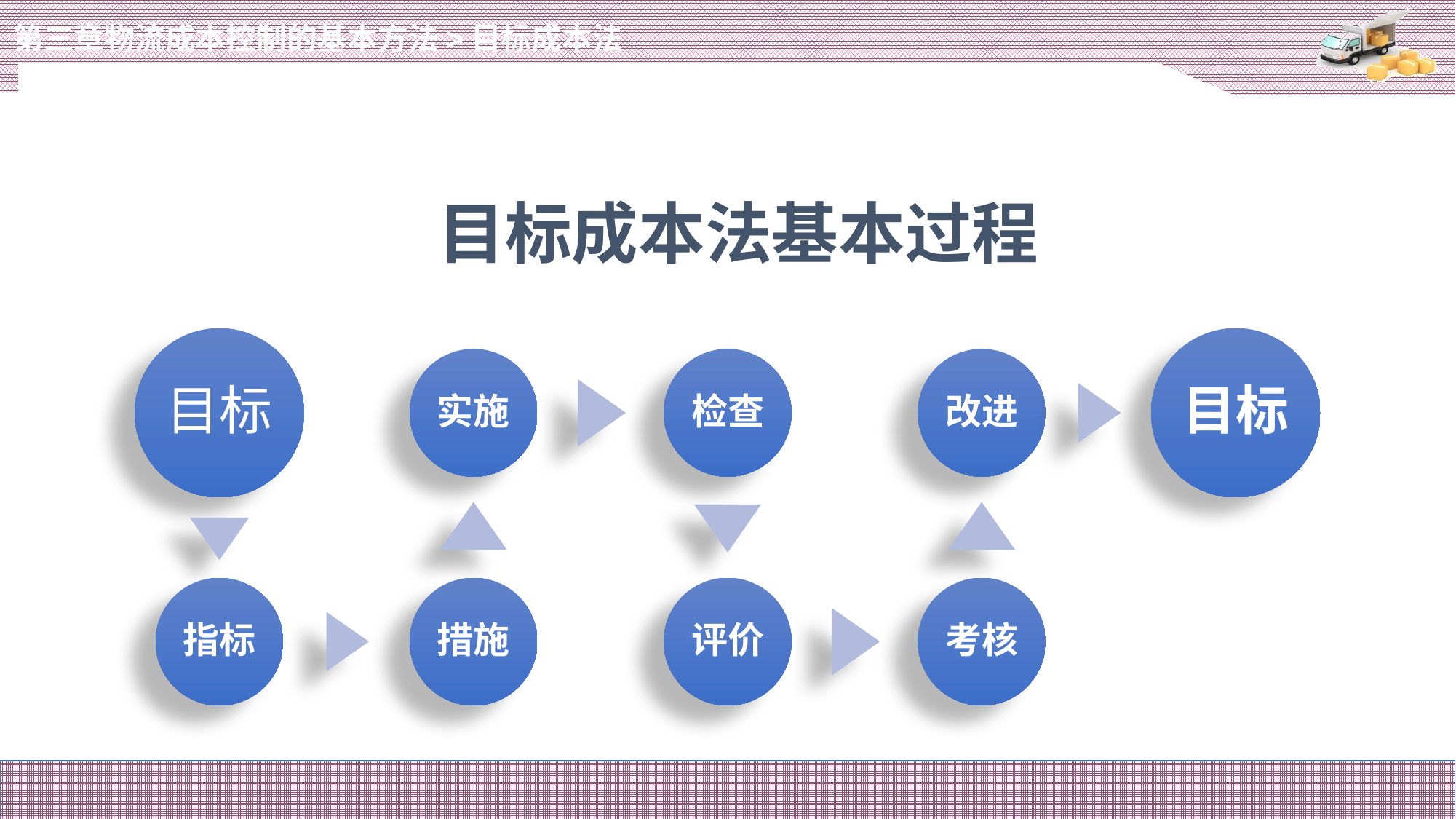

第三章物流成本控制的基本方法>目标成本法
目标成本法基本过程
目标
指标
措施
实施
检查
评价
考核
改进
目标